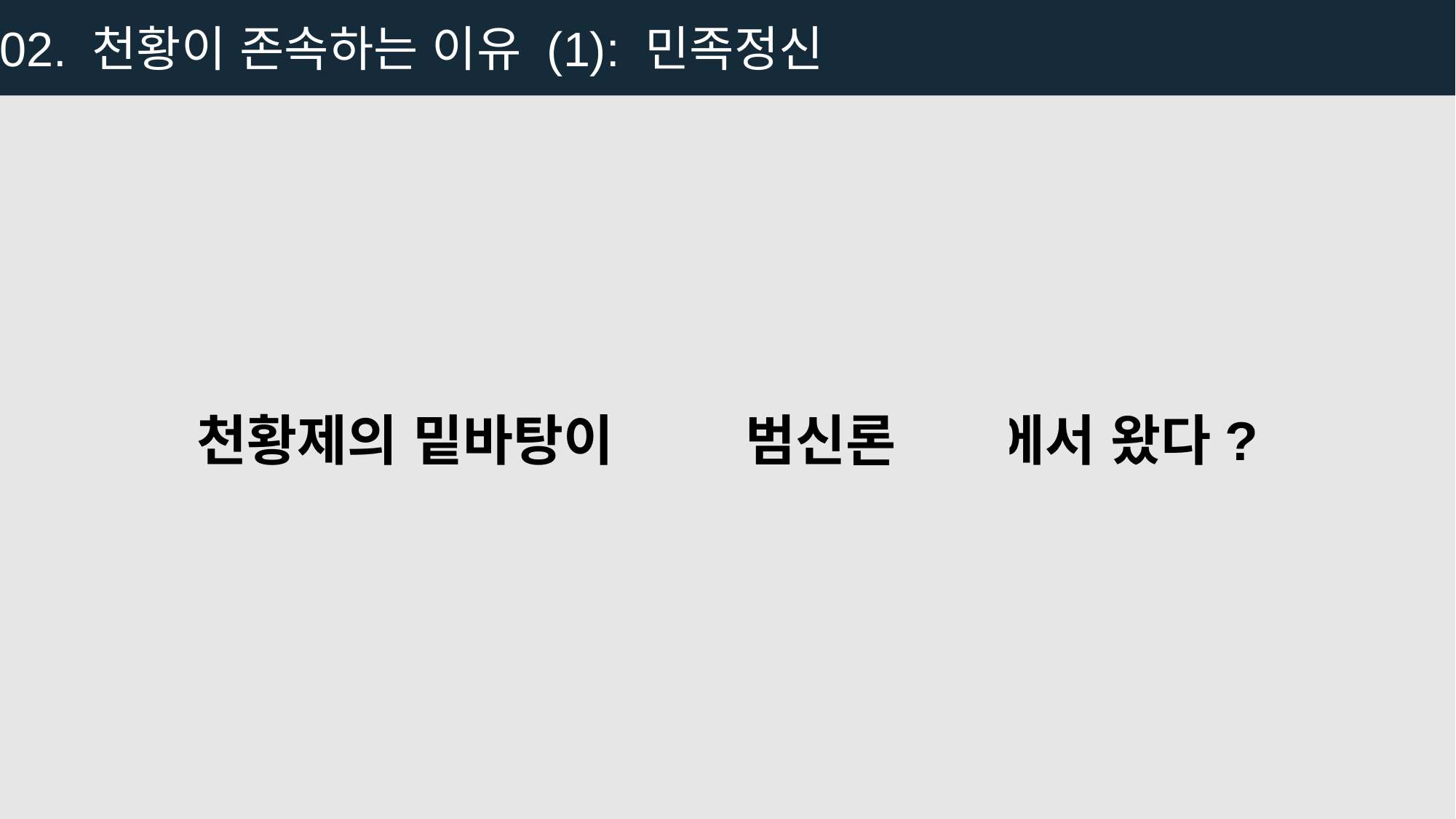

02. 천황이 존속하는 이유 (1): 민족정신
범신론
천황제의 밑바탕이 민족정신의 근원에서 왔다?